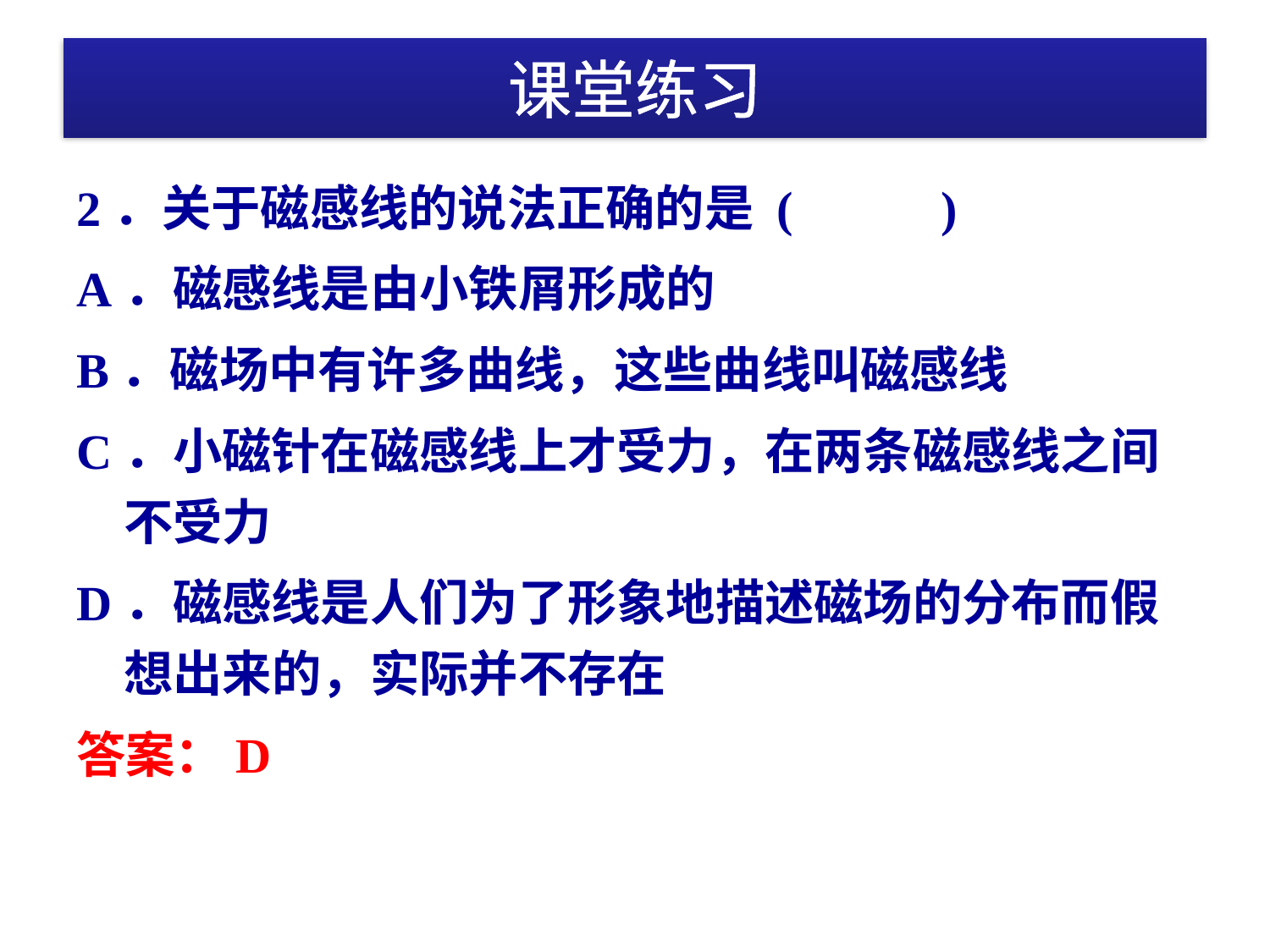

# 课堂练习
2．关于磁感线的说法正确的是 (            )
A．磁感线是由小铁屑形成的
B．磁场中有许多曲线，这些曲线叫磁感线
C．小磁针在磁感线上才受力，在两条磁感线之间不受力
D．磁感线是人们为了形象地描述磁场的分布而假想出来的，实际并不存在
答案：D